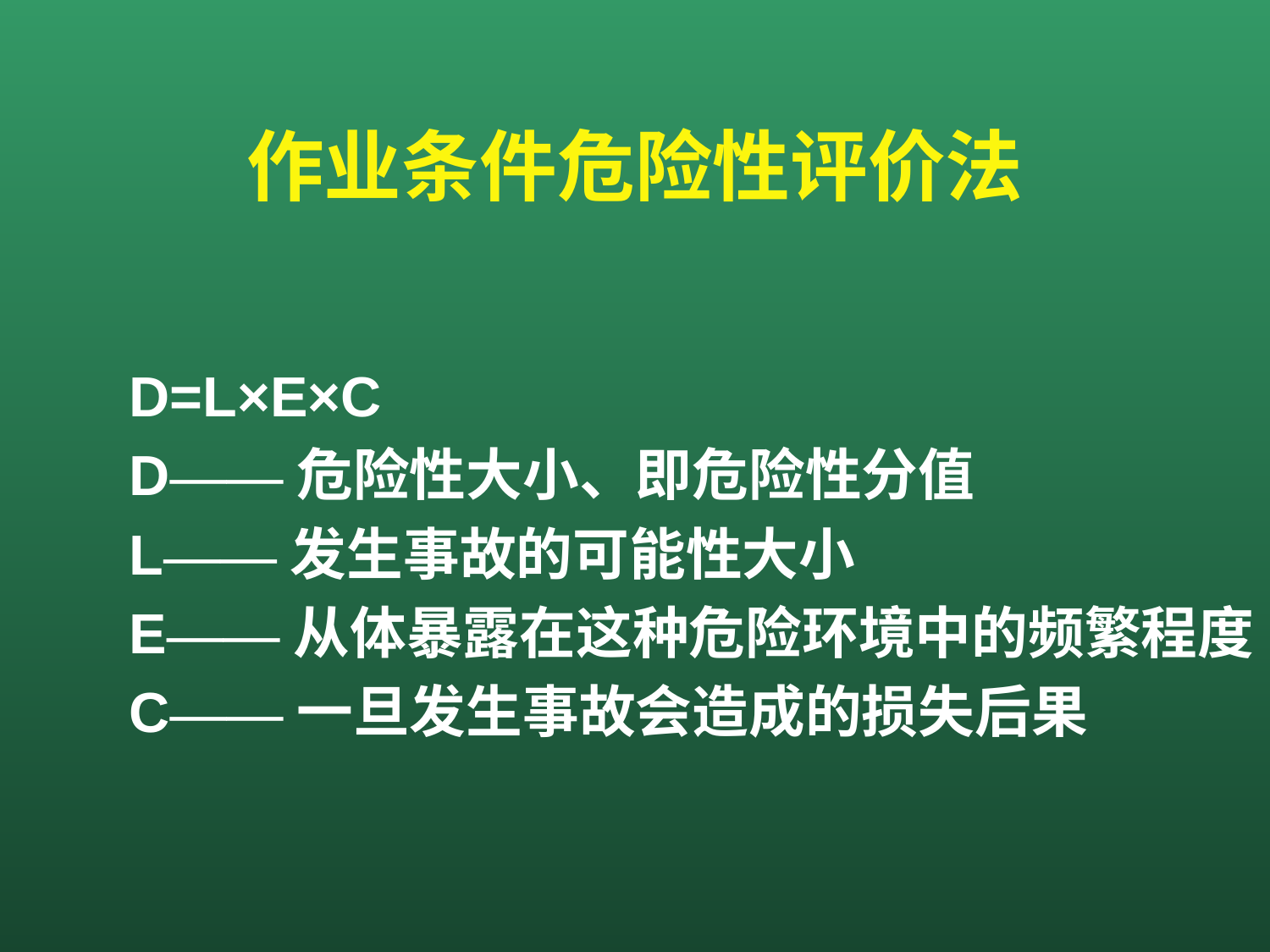

# 作业条件危险性评价法

D=L×E×C
D——危险性大小、即危险性分值
L——发生事故的可能性大小
E——从体暴露在这种危险环境中的频繁程度
C——一旦发生事故会造成的损失后果